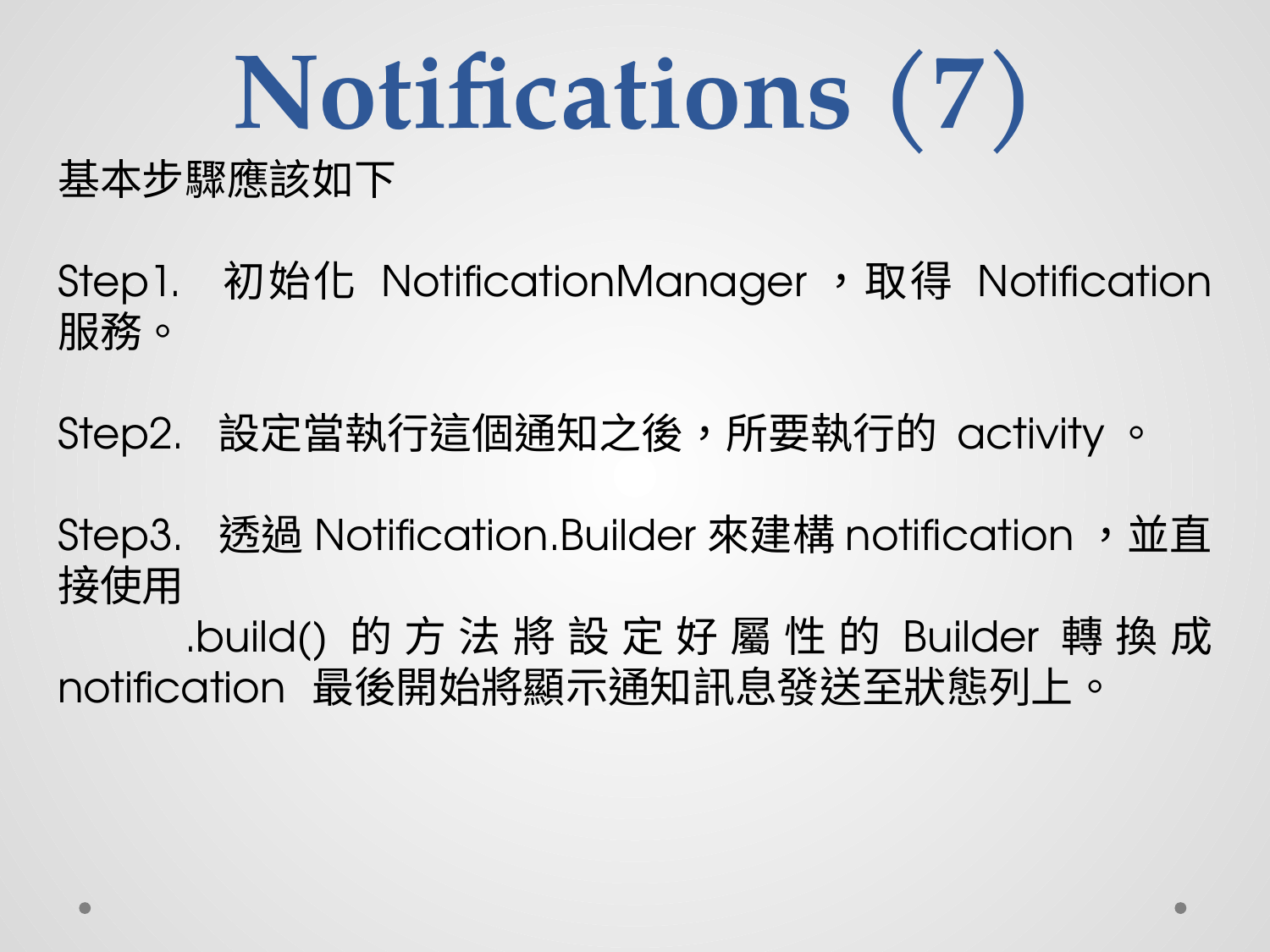

# Notifications (7)
基本步驟應該如下

Step1.  初始化 NotificationManager，取得 Notification 服務。

Step2.  設定當執行這個通知之後，所要執行的 activity。

Step3.  透過Notification.Builder來建構notification，並直接使用
	.build()的方法將設定好屬性的Builder轉換成 notification	最後開始將顯示通知訊息發送至狀態列上。